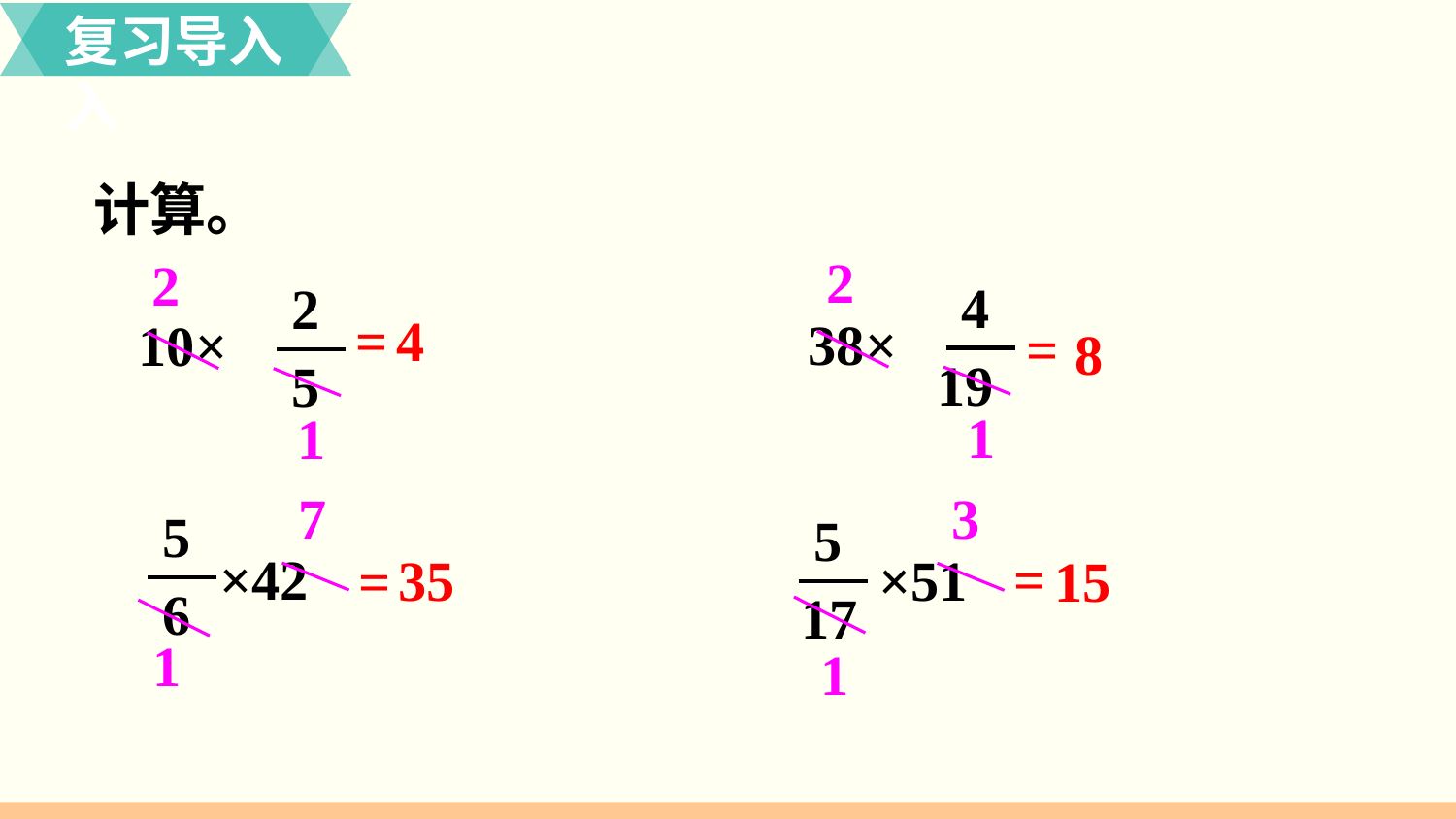

复习导入入

计算。
2

2

4
19
2
5
=
4
38×
10×
=
8

1

1
7

3

5
6
5
17
×42
=
15
35
=
×51

1

1